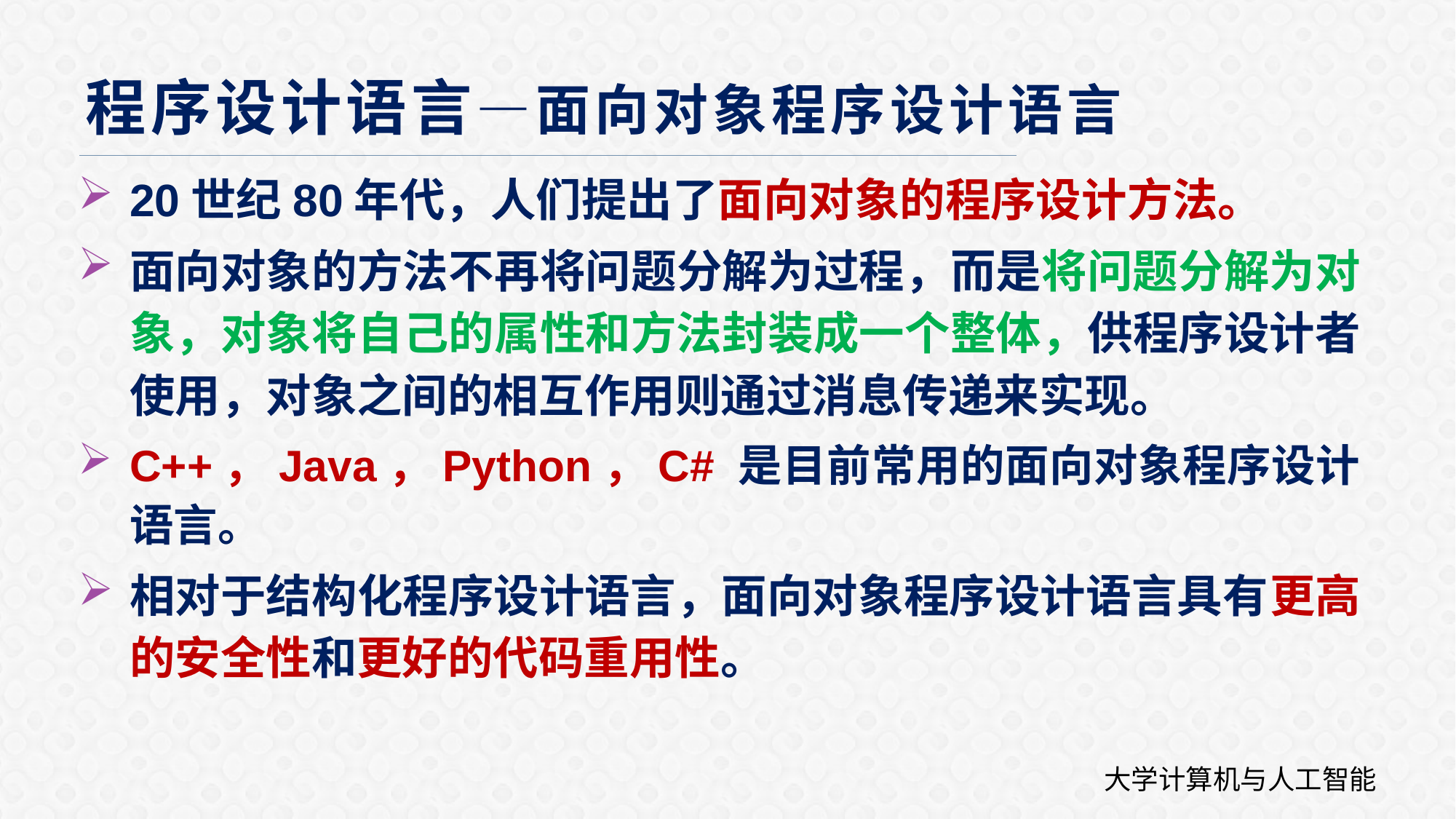

程序设计语言—面向对象程序设计语言

20世纪80年代，人们提出了面向对象的程序设计方法。
面向对象的方法不再将问题分解为过程，而是将问题分解为对象，对象将自己的属性和方法封装成一个整体，供程序设计者使用，对象之间的相互作用则通过消息传递来实现。
C++，Java，Python，C# 是目前常用的面向对象程序设计语言。
相对于结构化程序设计语言，面向对象程序设计语言具有更高的安全性和更好的代码重用性。